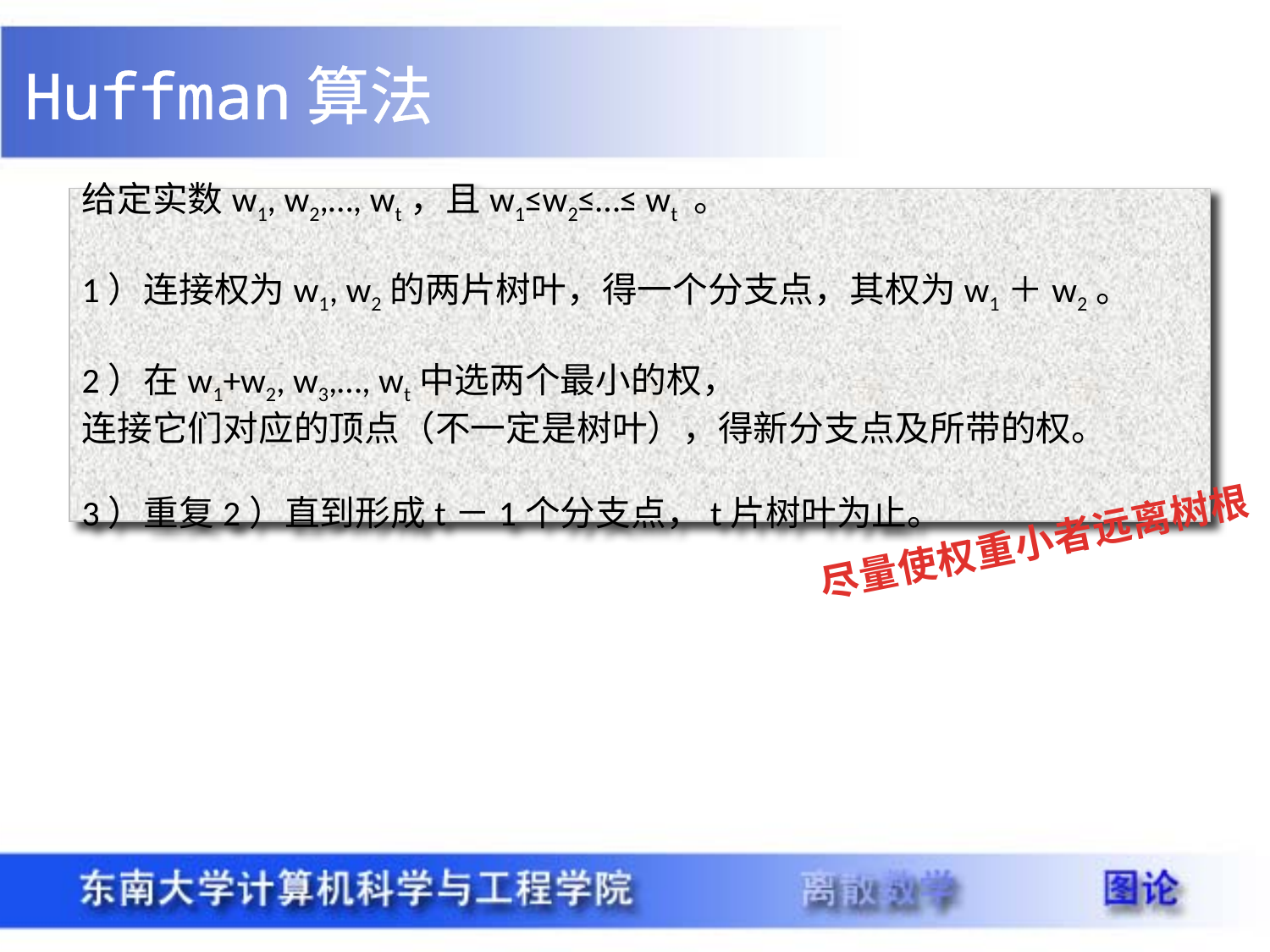

Huffman算法
给定实数w1, w2,…, wt，且w1≤w2≤…≤ wt 。

1）连接权为w1, w2的两片树叶，得一个分支点，其权为w1＋w2。

2）在w1+w2, w3,…, wt中选两个最小的权，
连接它们对应的顶点（不一定是树叶），得新分支点及所带的权。

3）重复2）直到形成t－1个分支点，t片树叶为止。
尽量使权重小者远离树根